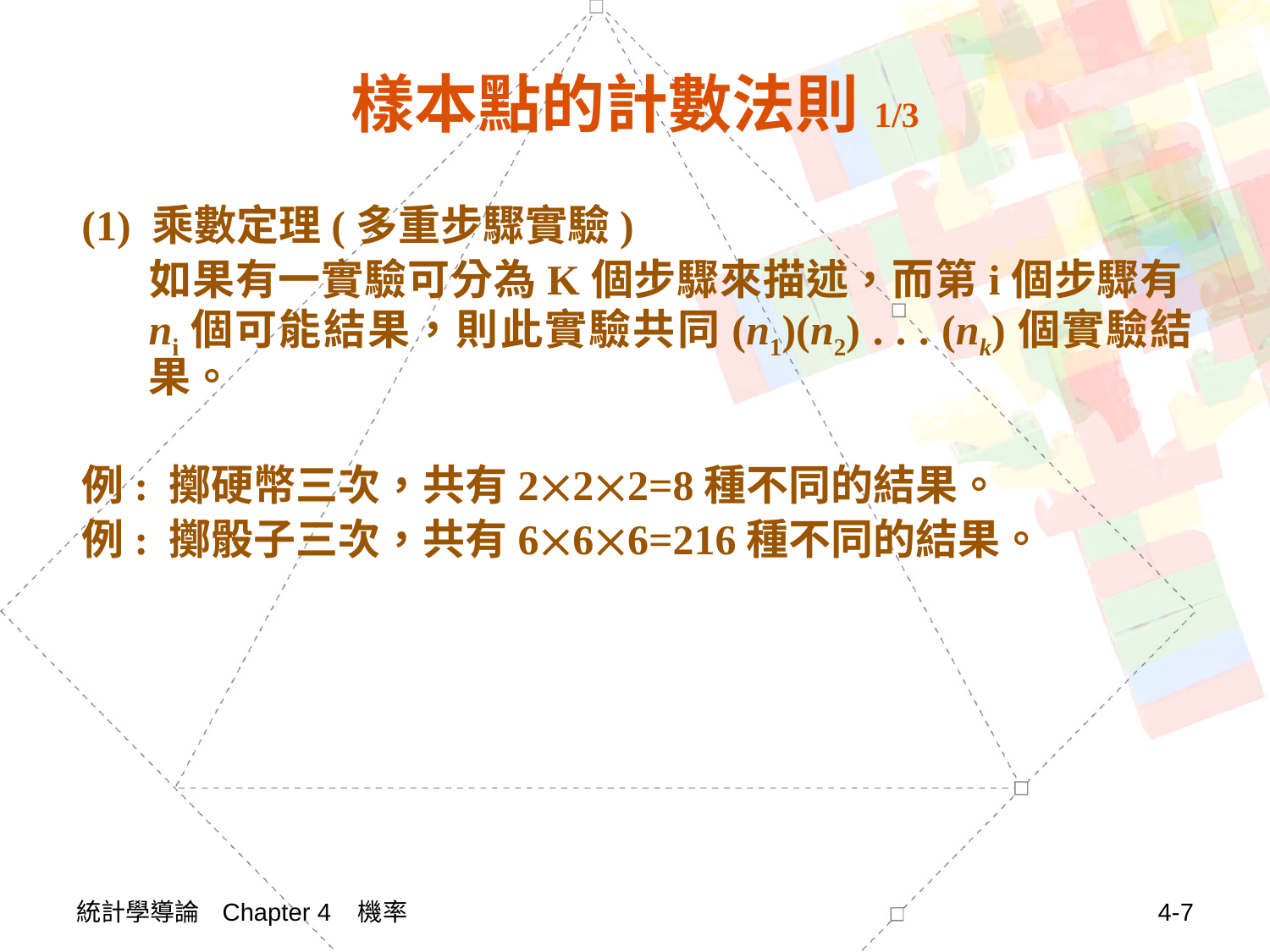

# 樣本點的計數法則1/3
(1) 乘數定理(多重步驟實驗)
	如果有一實驗可分為K個步驟來描述，而第i個步驟有ni個可能結果，則此實驗共同(n1)(n2) . . . (nk)個實驗結果。

例: 擲硬幣三次，共有2×2×2=8種不同的結果。
例: 擲骰子三次，共有6×6×6=216種不同的結果。

統計學導論   Chapter 4   機率
4-7